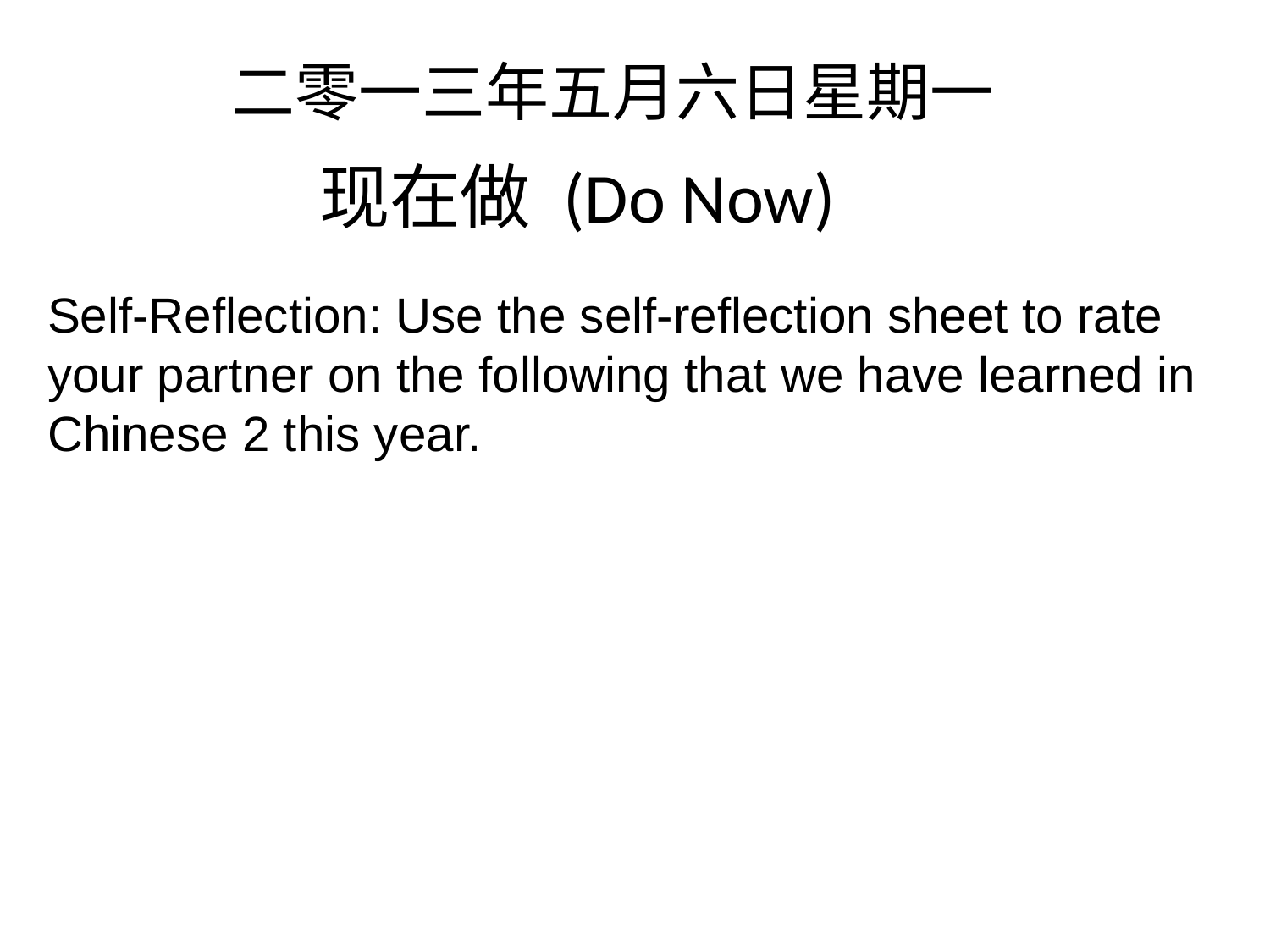

二零一三年五月六日星期一

现在做 (Do Now)
Self-Reflection: Use the self-reflection sheet to rate
your partner on the following that we have learned in
Chinese 2 this year.